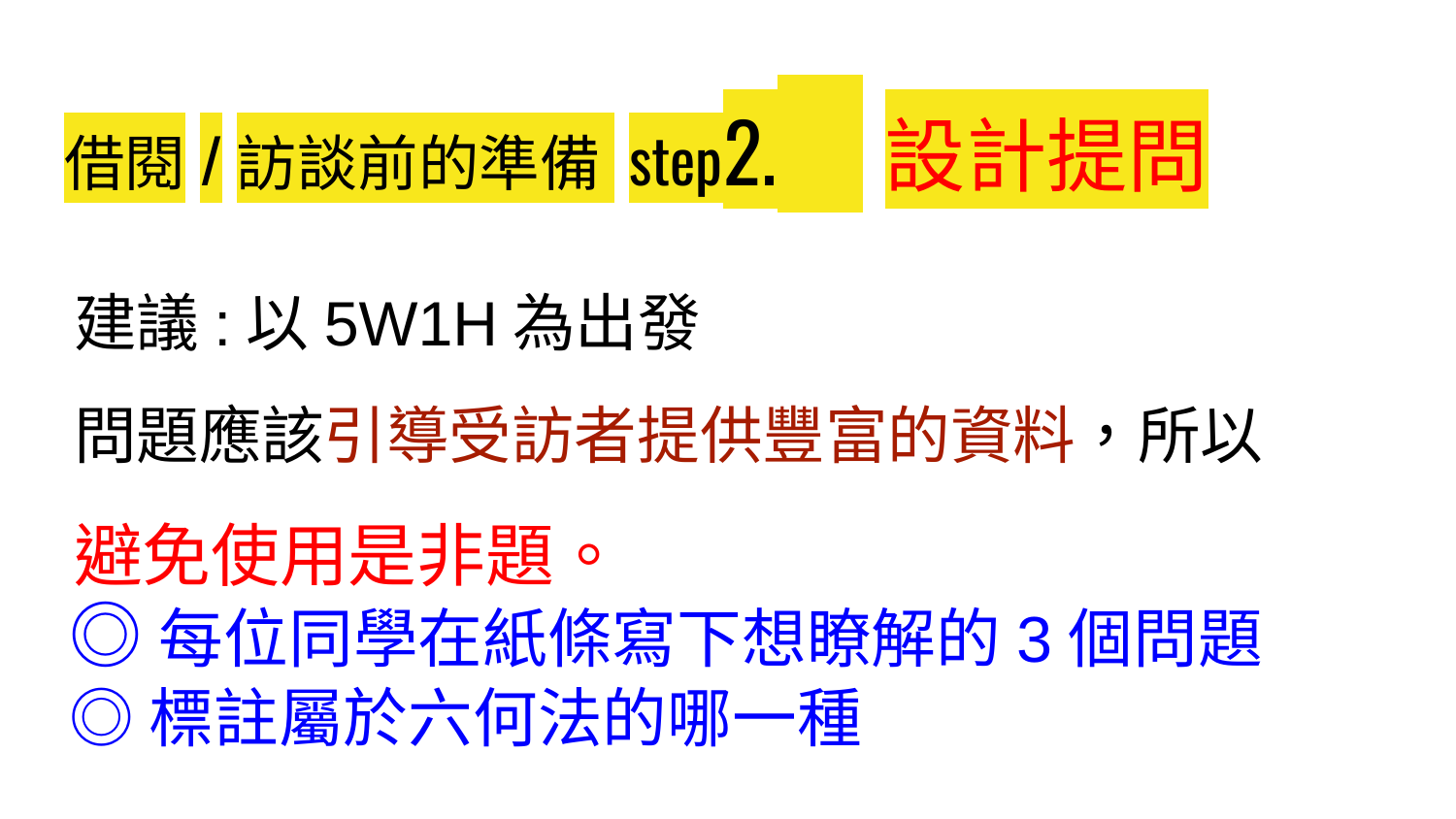

# 借閱/訪談前的準備 step2.    設計提問
建議:以5W1H為出發
問題應該引導受訪者提供豐富的資料，所以
避免使用是非題。

◎每位同學在紙條寫下想瞭解的3個問題
◎標註屬於六何法的哪一種